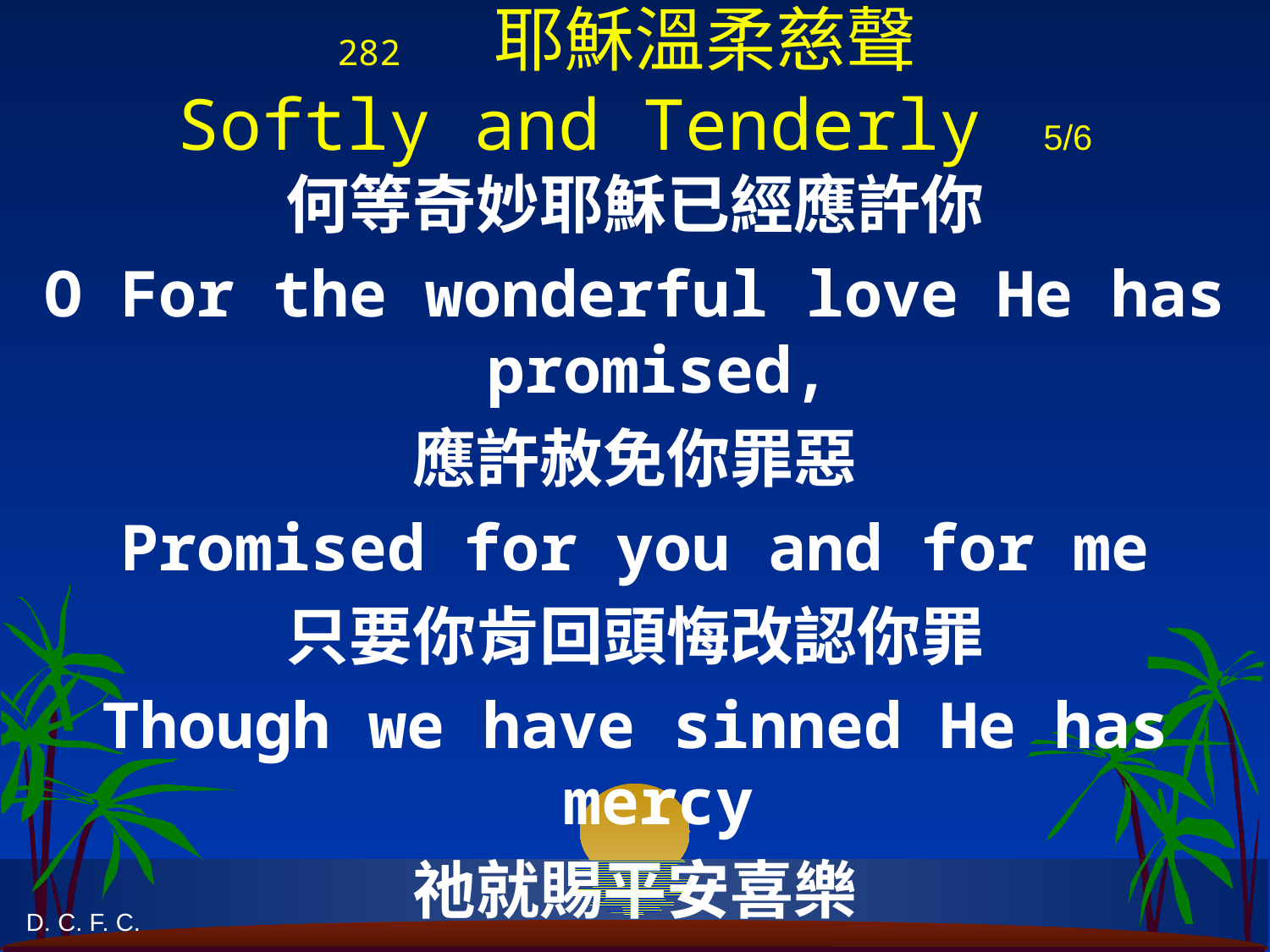

# 282    耶穌溫柔慈聲 Softly and Tenderly  5/6
何等奇妙耶穌已經應許你
O For the wonderful love He has promised,
應許赦免你罪惡
Promised for you and for me
只要你肯回頭悔改認你罪
Though we have sinned He has mercy
祂就賜平安喜樂
And pardon, Pardon for you and for me.